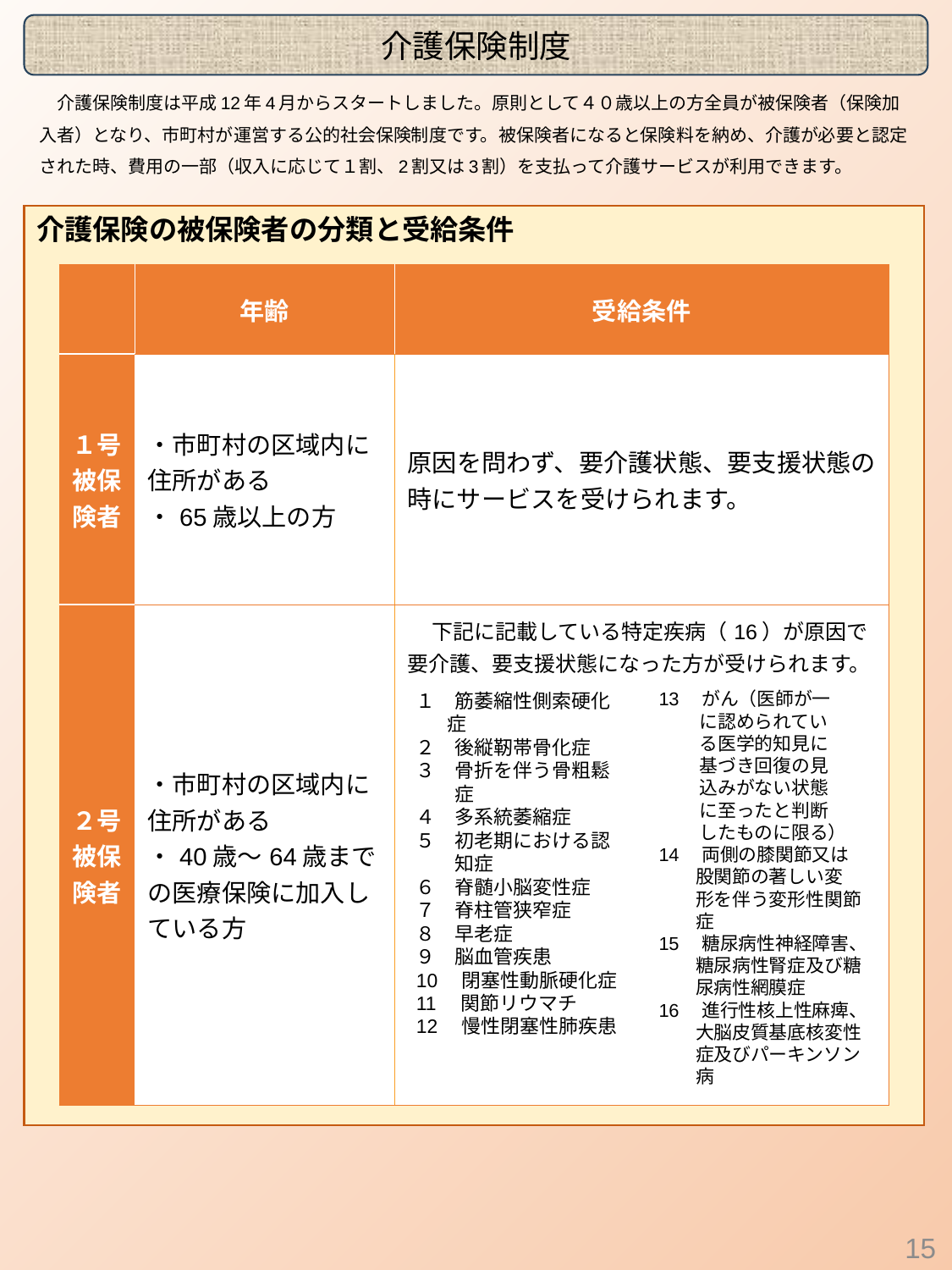

介護保険制度
　介護保険制度は平成12年4月からスタートしました。原則として４０歳以上の方全員が被保険者（保険加入者）となり、市町村が運営する公的社会保険制度です。被保険者になると保険料を納め、介護が必要と認定された時、費用の一部（収入に応じて１割、2割又は3割）を支払って介護サービスが利用できます。

介護保険の被保険者の分類と受給条件

|  | 年齢 | 受給条件 |
| --- | --- | --- |
| １号被保険者 | ・市町村の区域内に住所がある ・65歳以上の方 | 原因を問わず、要介護状態、要支援状態の時にサービスを受けられます。 |
| ２号被保険者 | ・市町村の区域内に住所がある ・40歳～64歳までの医療保険に加入している方 | 下記に記載している特定疾病（16）が原因で要介護、要支援状態になった方が受けられます。 |

13　がん（医師が一
　　 に認められてい
　　 る医学的知見に
　　 基づき回復の見
　　 込みがない状態
　　 に至ったと判断
　　 したものに限る）
14　両側の膝関節又は
　　股関節の著しい変
　　形を伴う変形性関節
　　症
15　糖尿病性神経障害、
　　糖尿病性腎症及び糖
　　尿病性網膜症
16　進行性核上性麻痺、
　　大脳皮質基底核変性
　　症及びパーキンソン
　　病
１　筋萎縮性側索硬化
      症
２　後縦靭帯骨化症
３　骨折を伴う骨粗鬆
　　症
４　多系統萎縮症
５　初老期における認
　　知症
６　脊髄小脳変性症
７　脊柱管狭窄症
８　早老症
９　脳血管疾患
10　閉塞性動脈硬化症
11　関節リウマチ
12　慢性閉塞性肺疾患
15